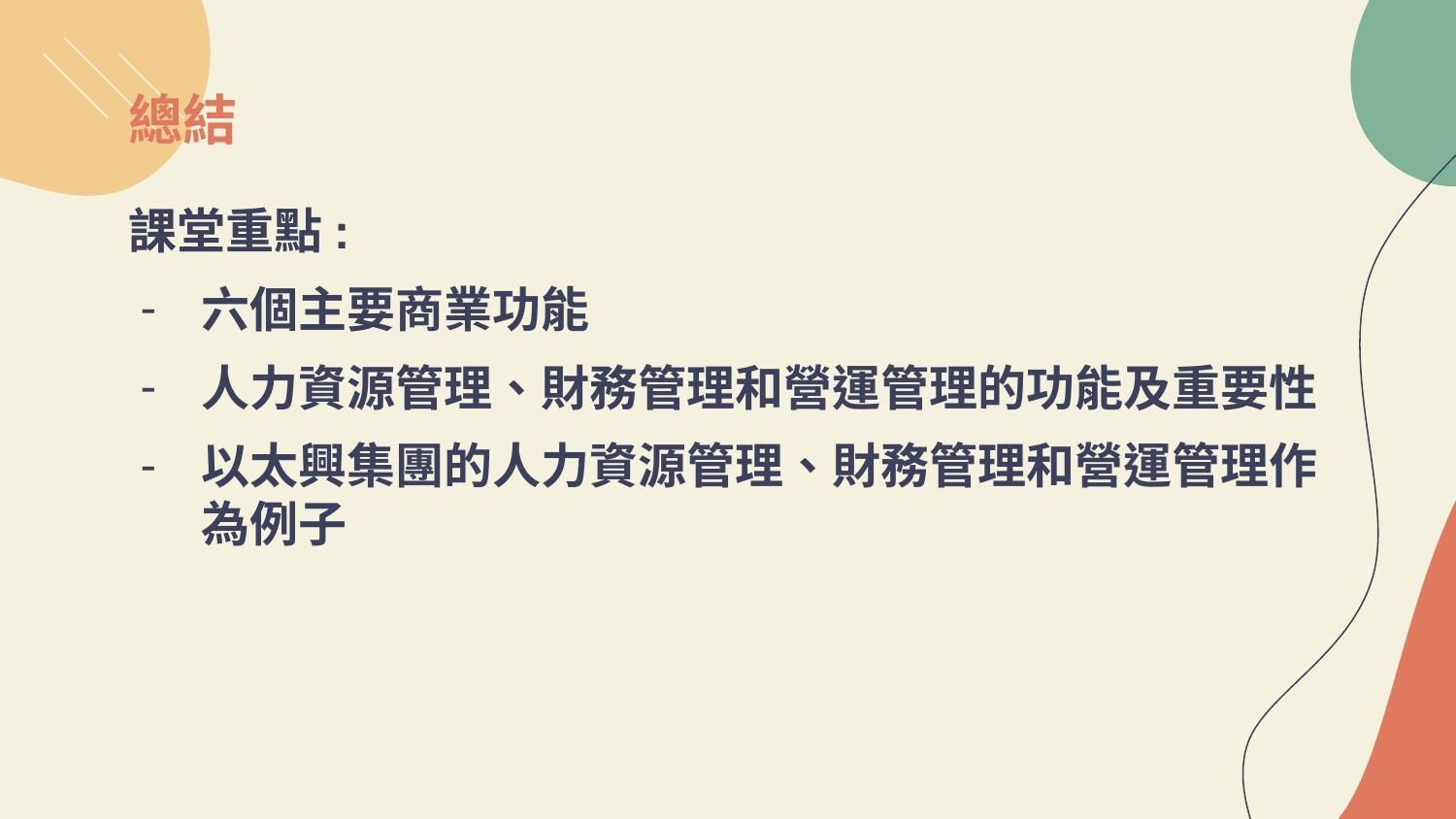

# 總結
課堂重點:
六個主要商業功能
人力資源管理、財務管理和營運管理的功能及重要性
以太興集團的人力資源管理、財務管理和營運管理作為例子